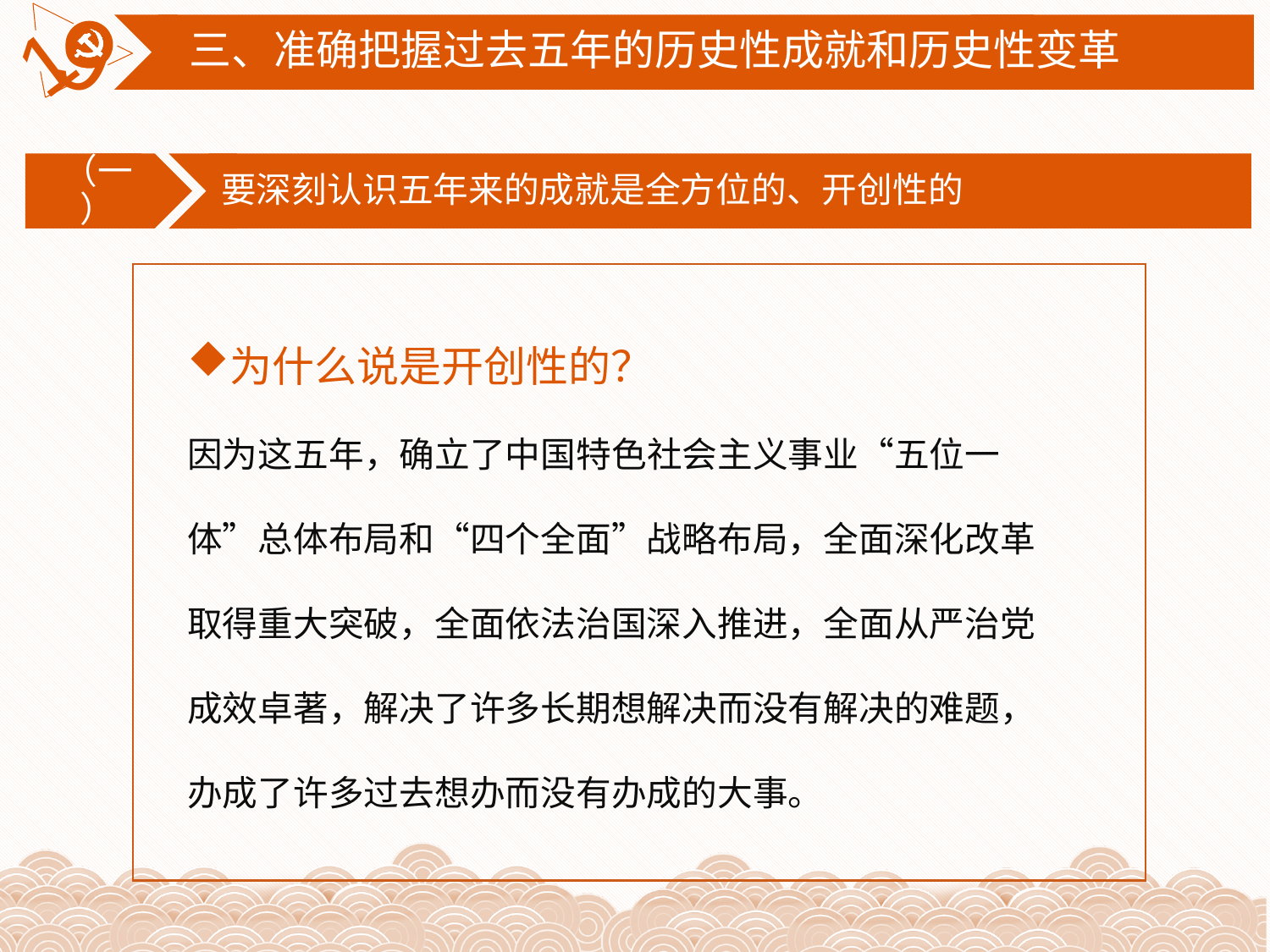

三、准确把握过去五年的历史性成就和历史性变革

（一）

要深刻认识五年来的成就是全方位的、开创性的

为什么说是开创性的？
因为这五年，确立了中国特色社会主义事业“五位一体”总体布局和“四个全面”战略布局，全面深化改革取得重大突破，全面依法治国深入推进，全面从严治党成效卓著，解决了许多长期想解决而没有解决的难题，办成了许多过去想办而没有办成的大事。